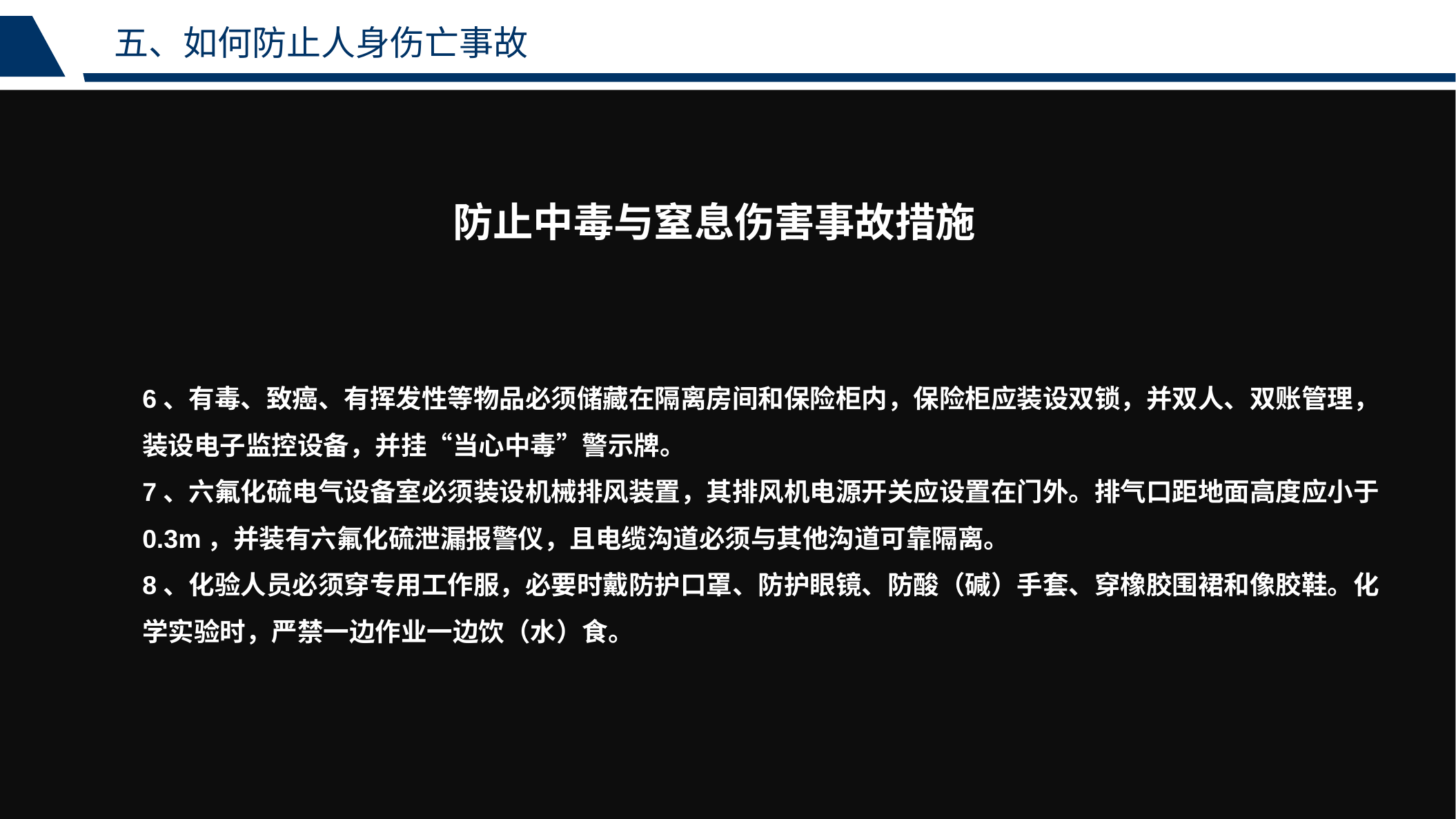

五、如何防止人身伤亡事故

防止中毒与窒息伤害事故措施
6、有毒、致癌、有挥发性等物品必须储藏在隔离房间和保险柜内，保险柜应装设双锁，并双人、双账管理，装设电子监控设备，并挂“当心中毒”警示牌。
7、六氟化硫电气设备室必须装设机械排风装置，其排风机电源开关应设置在门外。排气口距地面高度应小于0.3m，并装有六氟化硫泄漏报警仪，且电缆沟道必须与其他沟道可靠隔离。
8、化验人员必须穿专用工作服，必要时戴防护口罩、防护眼镜、防酸（碱）手套、穿橡胶围裙和像胶鞋。化学实验时，严禁一边作业一边饮（水）食。